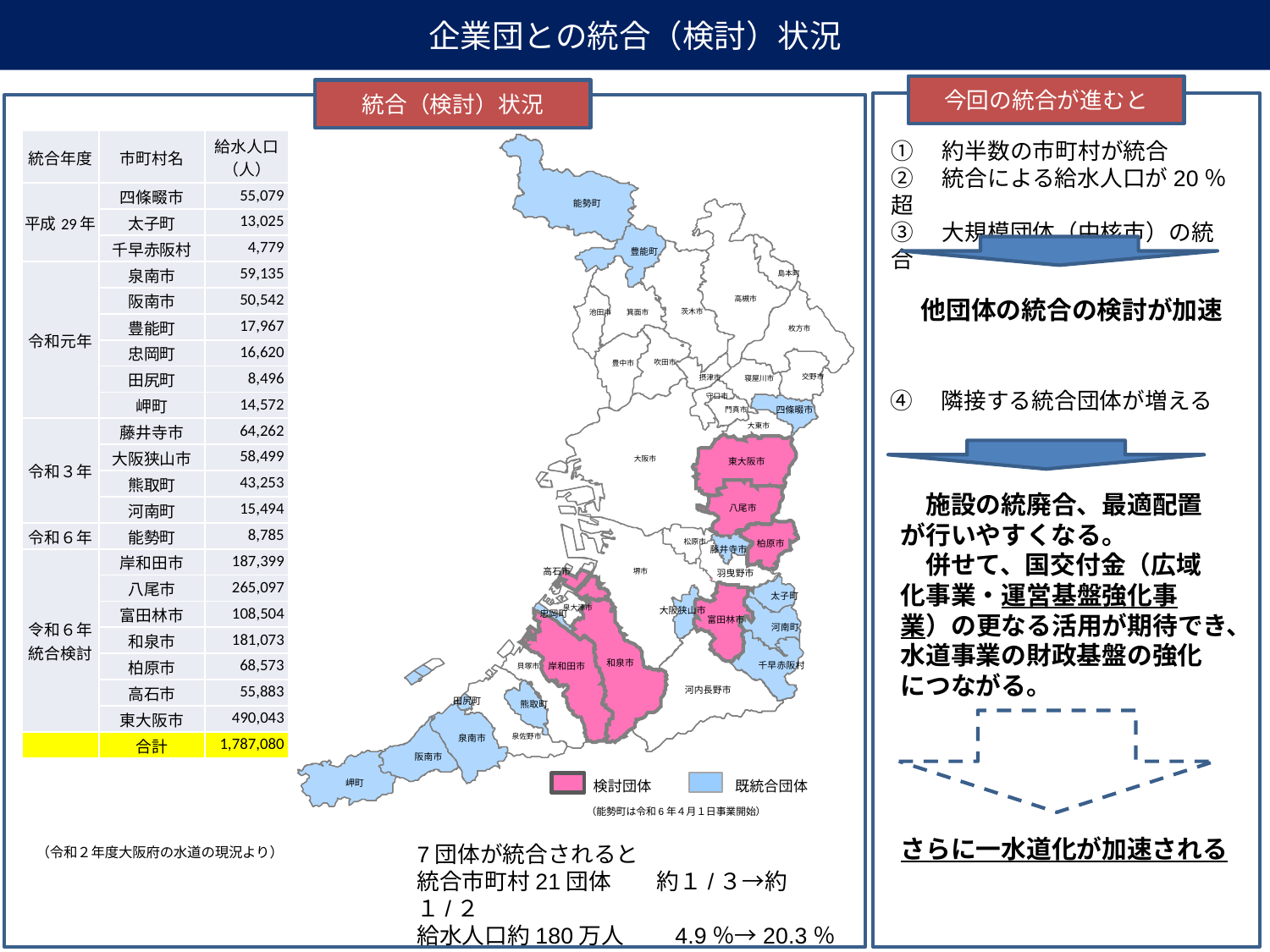

企業団との統合（検討）状況
今回の統合が進むと
統合（検討）状況

| 統合年度 | 市町村名 | 給水人口 （人） |
| --- | --- | --- |
| 平成29年 | 四條畷市 | 55,079 |
|  | 太子町 | 13,025 |
|  | 千早赤阪村 | 4,779 |
| 令和元年 | 泉南市 | 59,135 |
|  | 阪南市 | 50,542 |
|  | 豊能町 | 17,967 |
|  | 忠岡町 | 16,620 |
|  | 田尻町 | 8,496 |
|  | 岬町 | 14,572 |
| 令和３年 | 藤井寺市 | 64,262 |
|  | 大阪狭山市 | 58,499 |
|  | 熊取町 | 43,253 |
|  | 河南町 | 15,494 |
| 令和６年 | 能勢町 | 8,785 |
| 令和６年 統合検討 | 岸和田市 | 187,399 |
|  | 八尾市 | 265,097 |
|  | 富田林市 | 108,504 |
|  | 和泉市 | 181,073 |
|  | 柏原市 | 68,573 |
|  | 高石市 | 55,883 |
|  | 東大阪市 | 490,043 |
|  | 合計 | 1,787,080 |
①　約半数の市町村が統合
②　統合による給水人口が20％超
③　大規模団体（中核市）の統合

能勢町
豊能町
島本町
高槻市
茨木市
池田市
箕面市
枚方市
吹田市
豊中市
交野市
摂津市
寝屋川市
守口市
四條畷市
門真市
大阪市
松原市
藤井寺市
堺市
羽曳野市
太子町
泉大津市
大阪狭山市
忠岡町
河南町
千早赤阪村
貝塚市
河内長野市
田尻町
熊取町
泉佐野市
泉南市
阪南市
岬町

他団体の統合の検討が加速

④　隣接する統合団体が増える

大東市

東大阪市

　施設の統廃合、最適配置が行いやすくなる。
　併せて、国交付金（広域化事業・運営基盤強化事業）の更なる活用が期待でき、水道事業の財政基盤の強化につながる。

八尾市

柏原市

高石市

富田林市

和泉市
岸和田市

既統合団体
検討団体

（能勢町は令和6年４月１日事業開始）
さらに一水道化が加速される
7団体が統合されると
統合市町村21団体　　約１/３→約１/２
給水人口約180万人　　4.9％→20.3％
（令和２年度大阪府の水道の現況より）
331